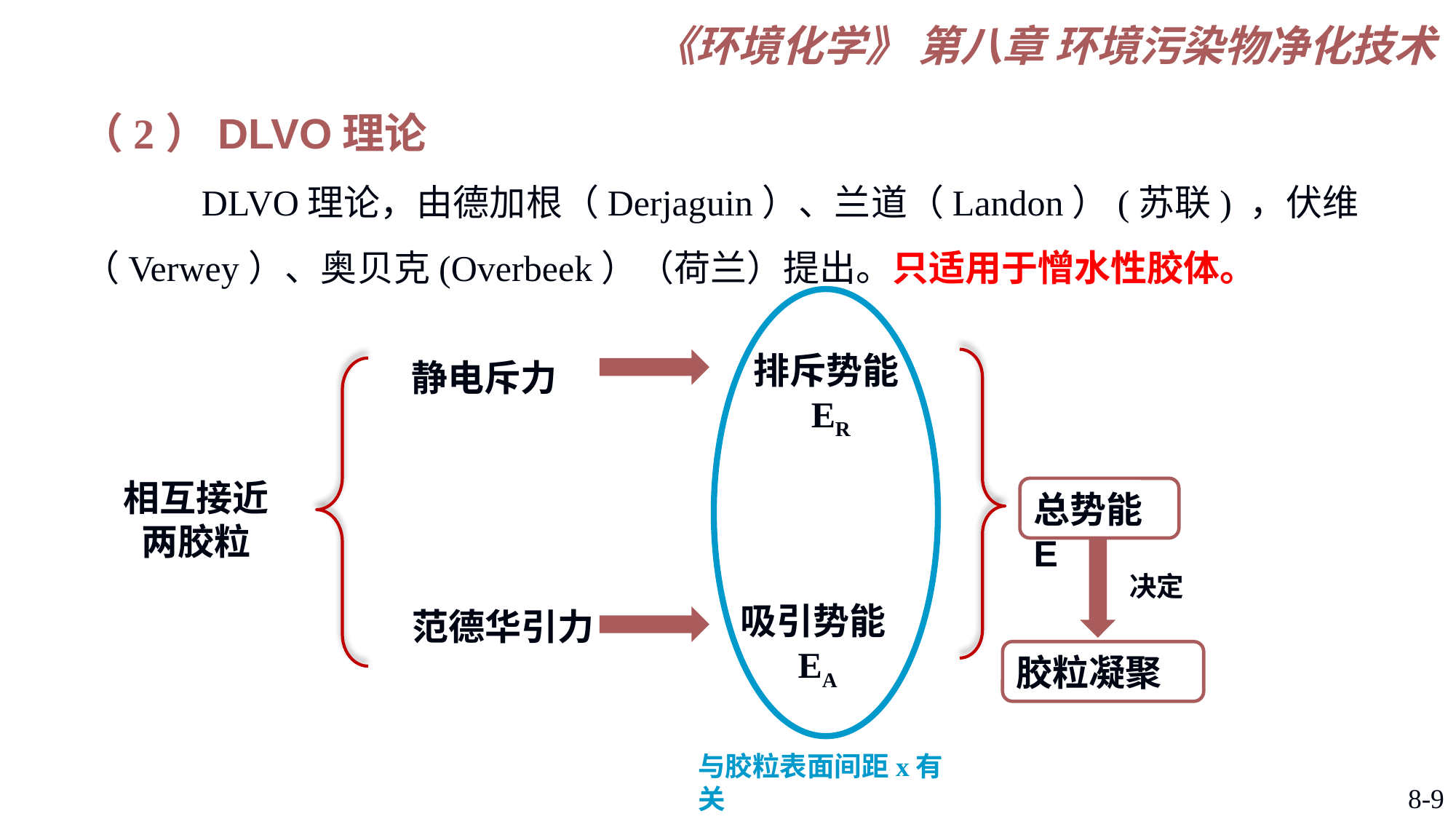

（2）DLVO理论
      	 DLVO理论，由德加根（Derjaguin）、兰道（Landon）(苏联) ，伏维（Verwey）、奥贝克(Overbeek）（荷兰）提出。只适用于憎水性胶体。

排斥势能ER
静电斥力

相互接近
两胶粒
总势能E
决定

吸引势能EA
范德华引力

胶粒凝聚
与胶粒表面间距x有关
8-9